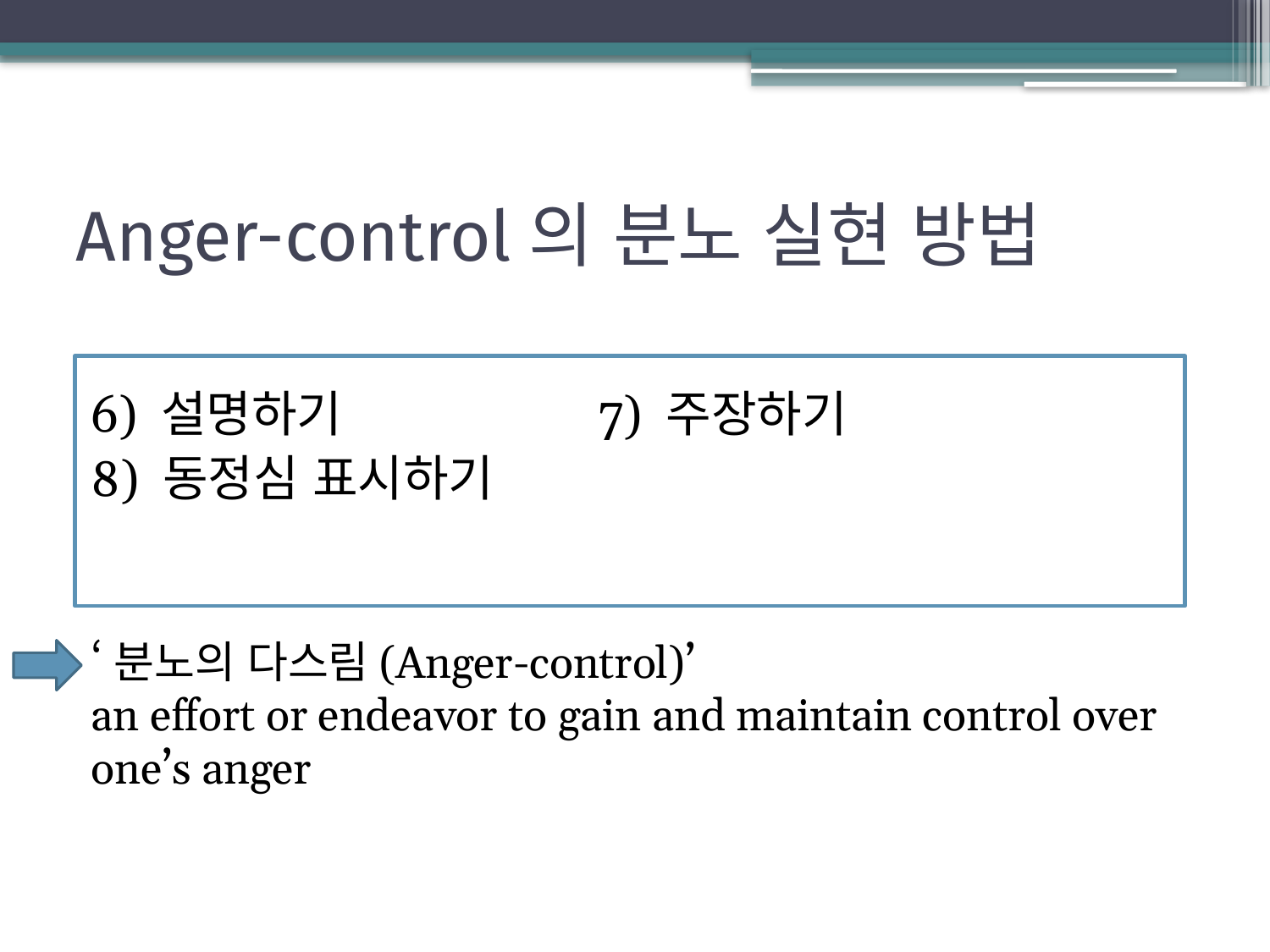

# Anger-control의 분노 실현 방법

6) 설명하기			7) 주장하기
8) 동정심 표시하기

‘분노의 다스림(Anger-control)’
an effort or endeavor to gain and maintain control over one’s anger